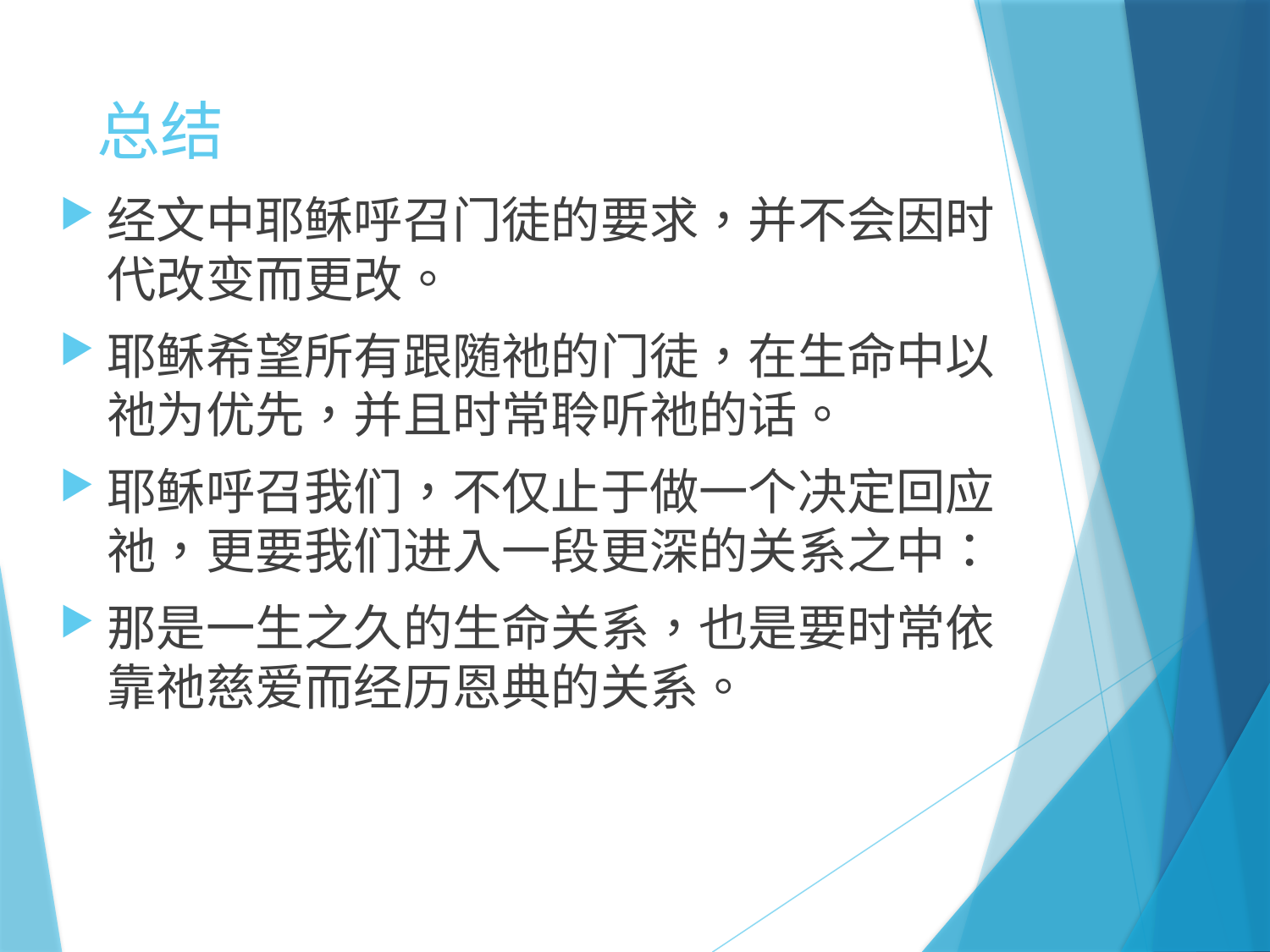

# 总结
经文中耶稣呼召门徒的要求，并不会因时代改变而更改。
耶稣希望所有跟随祂的门徒，在生命中以祂为优先，并且时常聆听祂的话。
耶稣呼召我们，不仅止于做一个决定回应祂，更要我们进入一段更深的关系之中：
那是一生之久的生命关系，也是要时常依靠祂慈爱而经历恩典的关系。